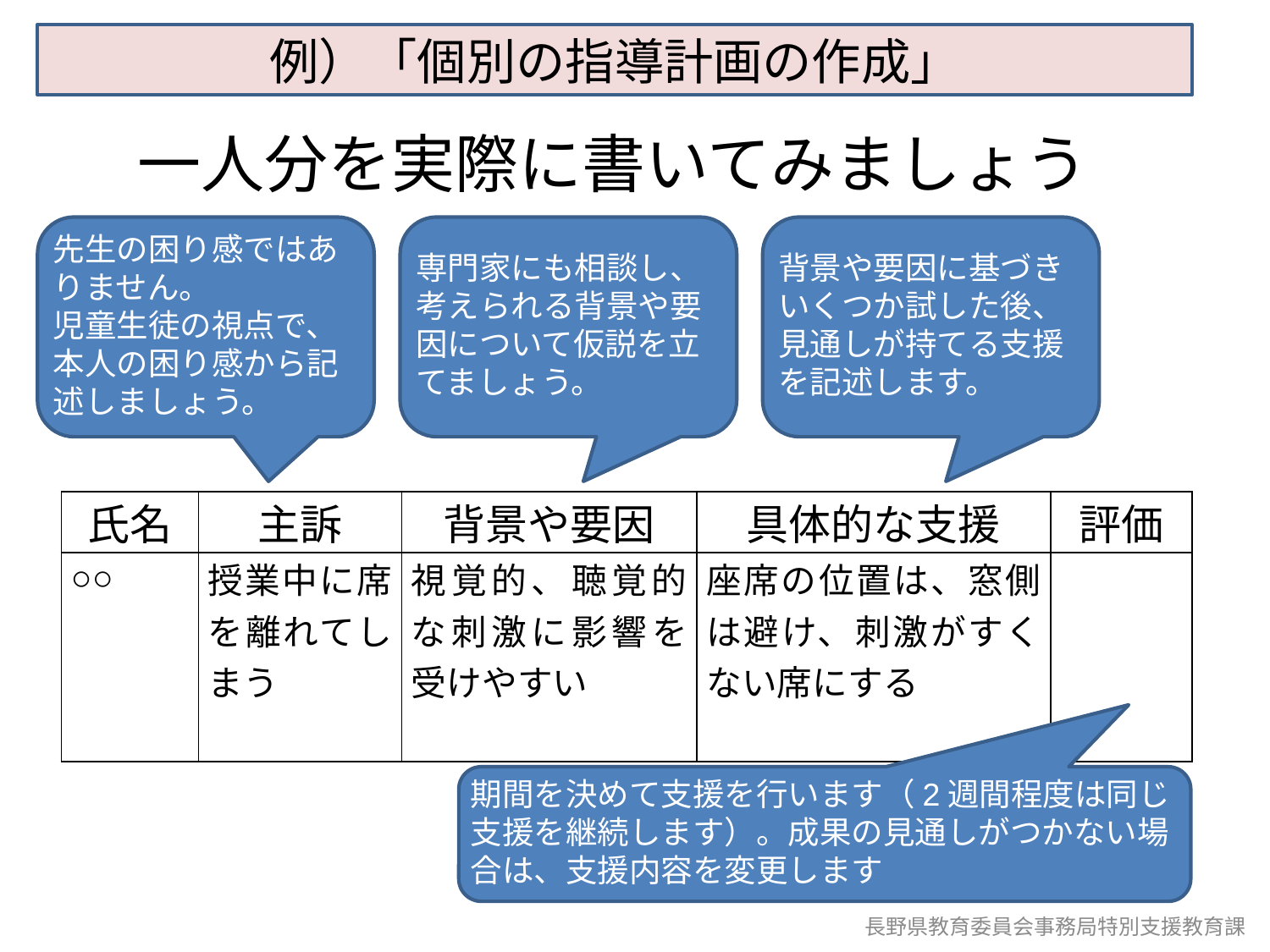

例）「個別の指導計画の作成」
一人分を実際に書いてみましょう
先生の困り感ではありません。
児童生徒の視点で、本人の困り感から記述しましょう。
専門家にも相談し、考えられる背景や要因について仮説を立てましょう。
背景や要因に基づきいくつか試した後、見通しが持てる支援を記述します。
| 氏名 | 主訴 | 背景や要因 | 具体的な支援 | 評価 |
| --- | --- | --- | --- | --- |
| ○○ | 授業中に席を離れてしまう | 視覚的、聴覚的な刺激に影響を受けやすい | 座席の位置は、窓側は避け、刺激がすくない席にする |  |
期間を決めて支援を行います（2週間程度は同じ支援を継続します）。成果の見通しがつかない場合は、支援内容を変更します
長野県教育委員会事務局特別支援教育課